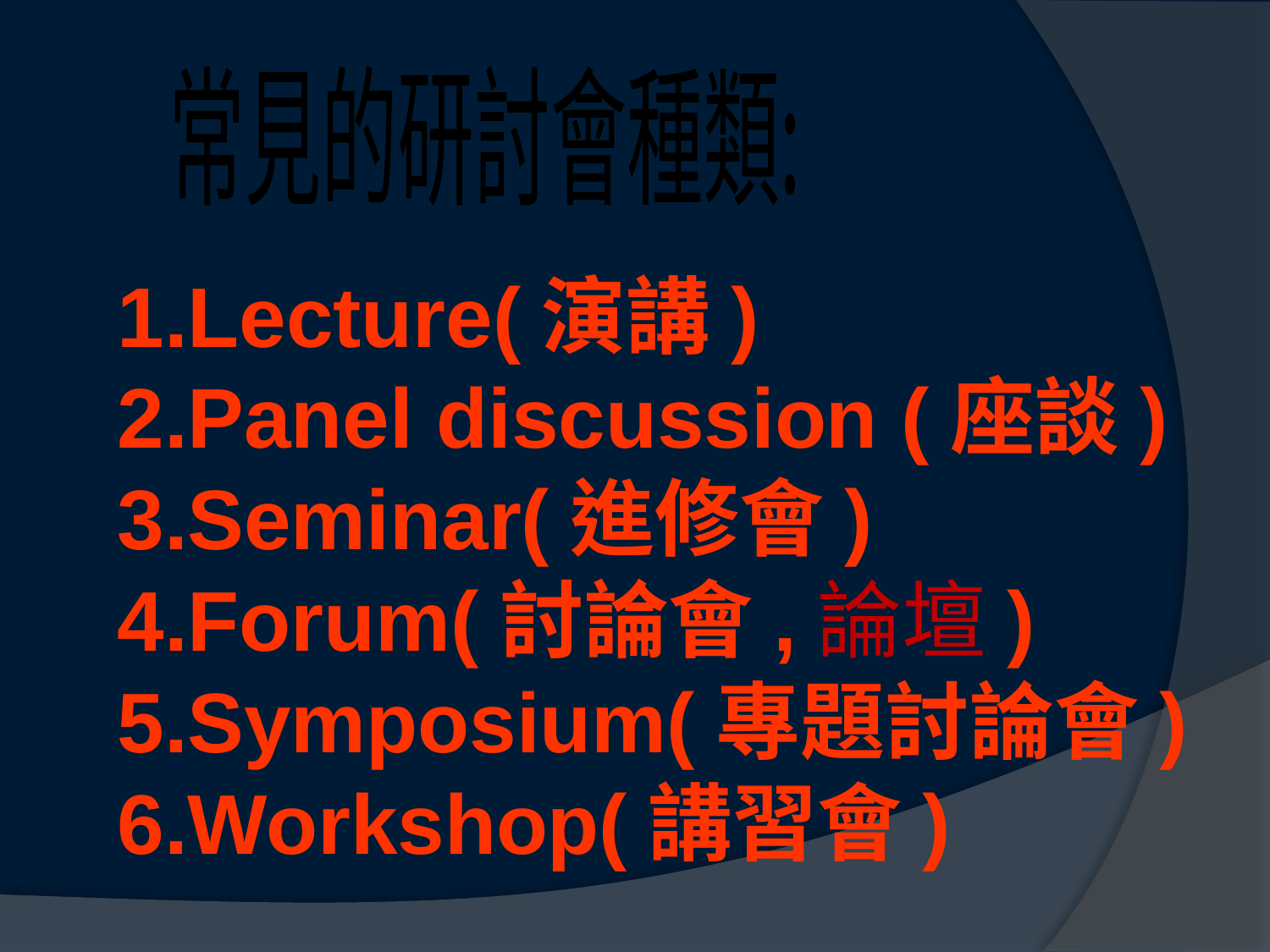

常見的研討會種類:
Lecture(演講)
Panel discussion (座談)
Seminar(進修會)
Forum(討論會,論壇)
Symposium(專題討論會)
Workshop(講習會)